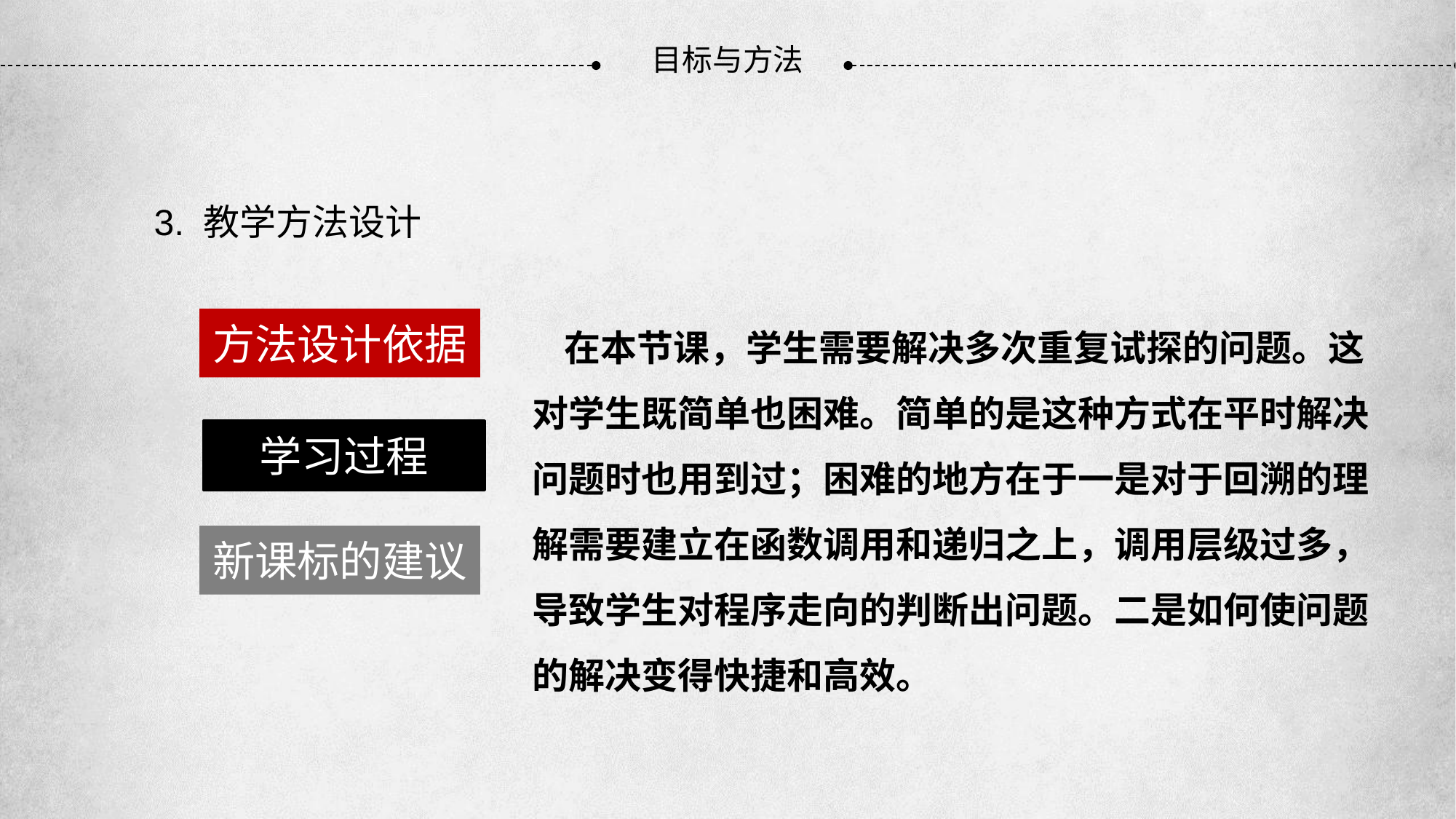

目标与方法
3. 教学方法设计
在本节课，学生需要解决多次重复试探的问题。这对学生既简单也困难。简单的是这种方式在平时解决问题时也用到过；困难的地方在于一是对于回溯的理解需要建立在函数调用和递归之上，调用层级过多，导致学生对程序走向的判断出问题。二是如何使问题的解决变得快捷和高效。
方法设计依据
学习过程
新课标的建议